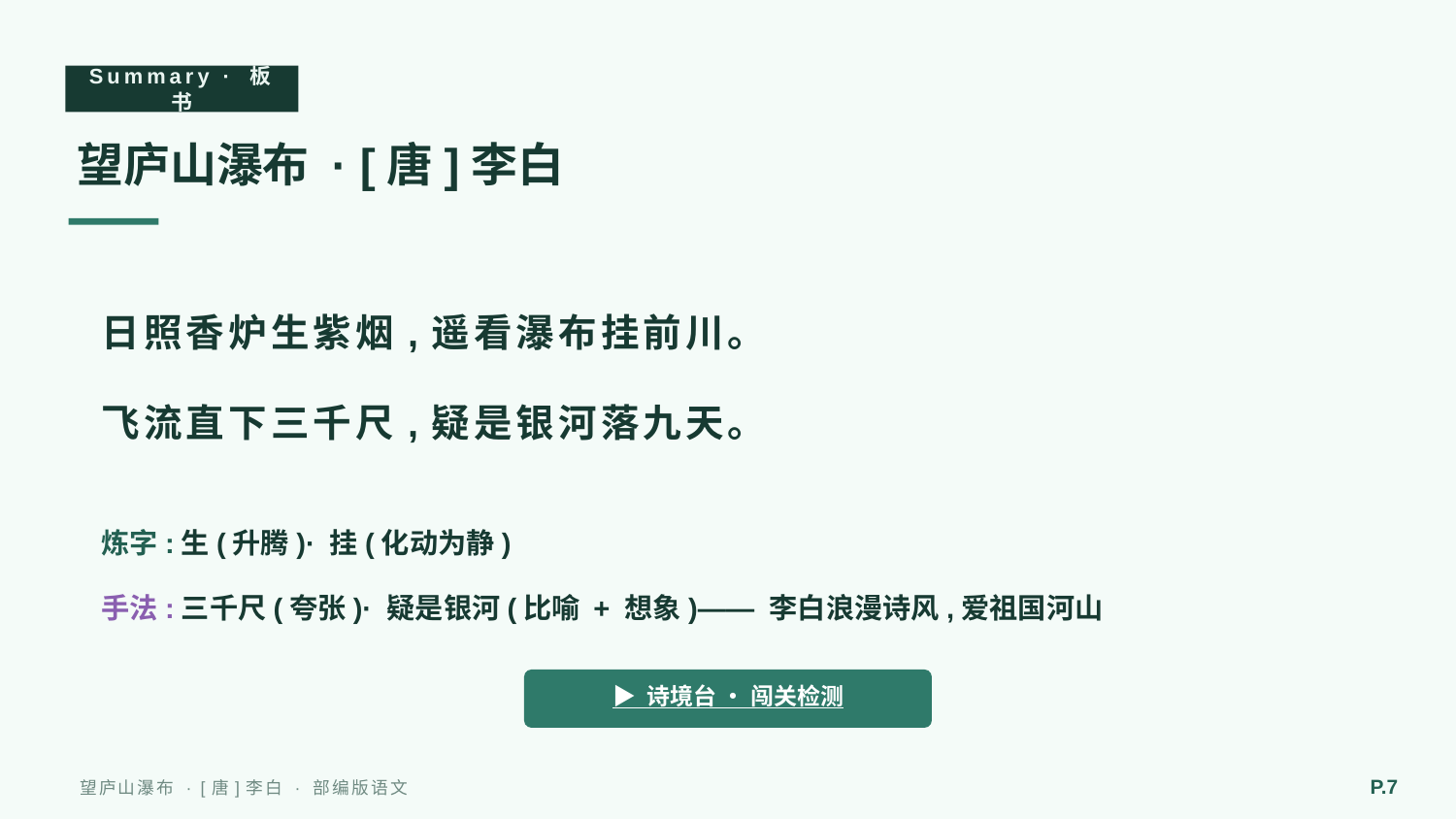

Summary · 板书

望庐山瀑布 · [唐]李白

日照香炉生紫烟,遥看瀑布挂前川。
飞流直下三千尺,疑是银河落九天。
炼字:生(升腾)· 挂(化动为静)
手法:三千尺(夸张)· 疑是银河(比喻 + 想象)—— 李白浪漫诗风,爱祖国河山
▶  诗境台 · 闯关检测

P.7
望庐山瀑布 · [唐]李白 · 部编版语文